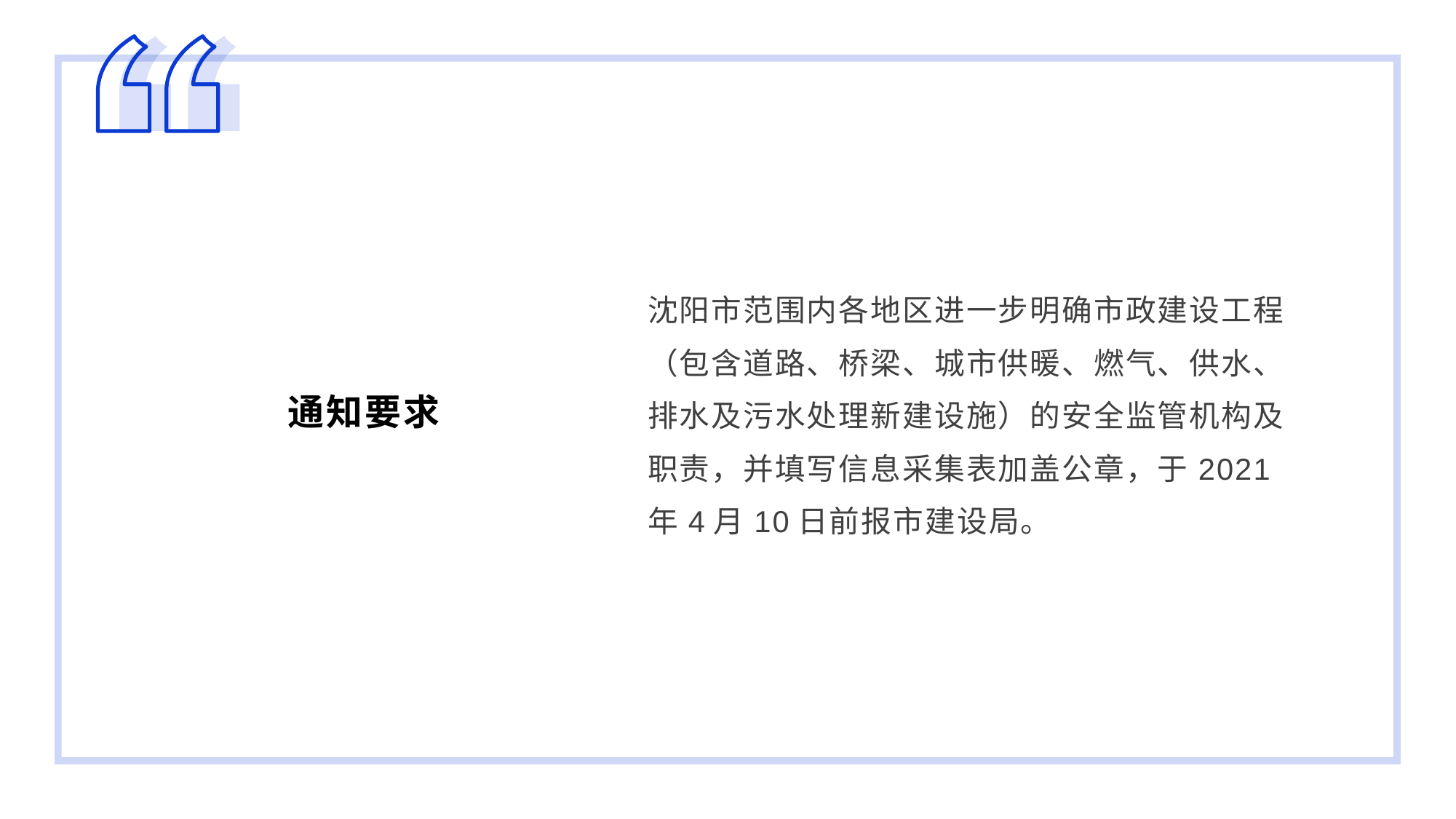

沈阳市范围内各地区进一步明确市政建设工程（包含道路、桥梁、城市供暖、燃气、供水、排水及污水处理新建设施）的安全监管机构及职责，并填写信息采集表加盖公章，于2021年4月10日前报市建设局。
通知要求